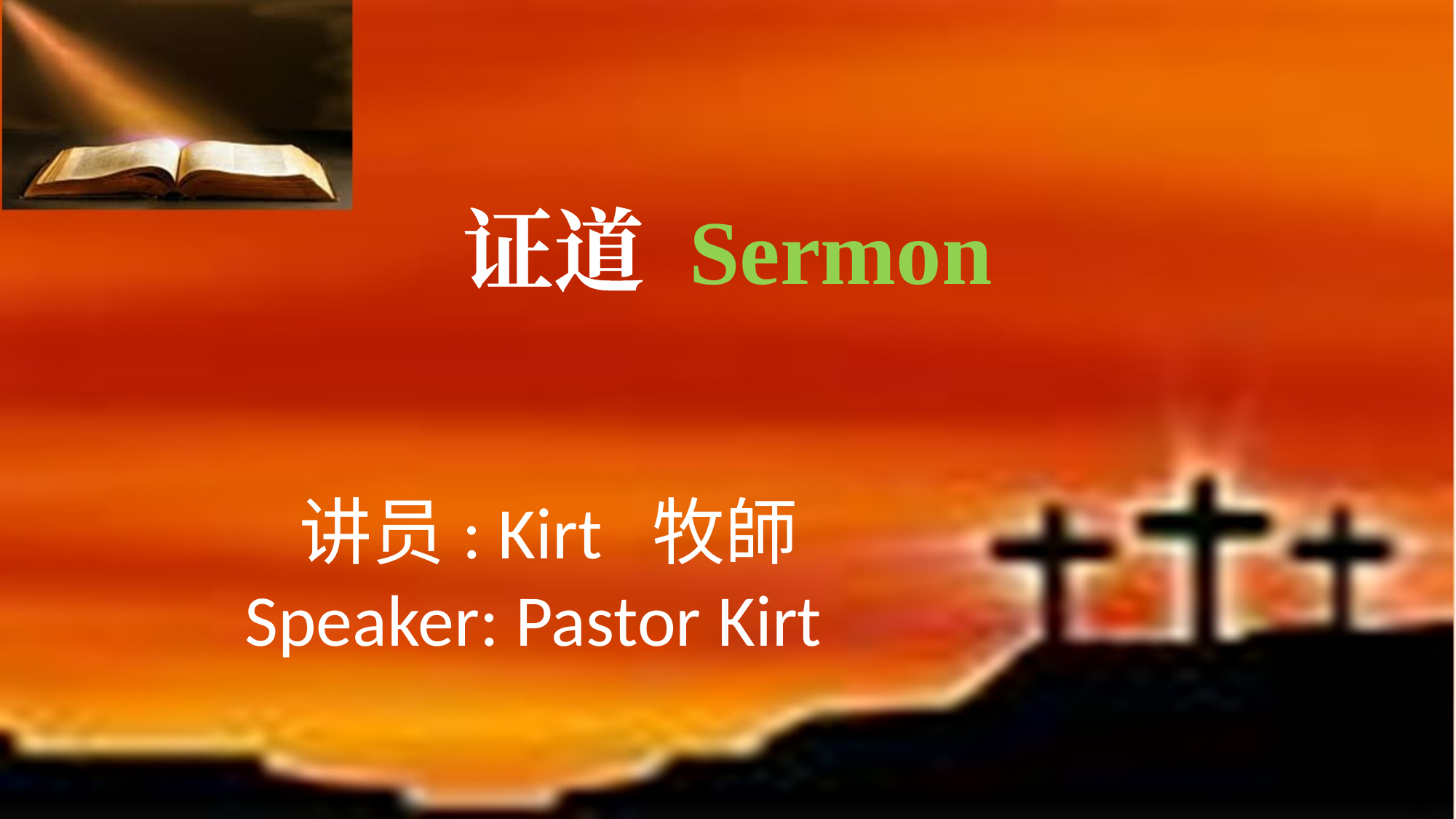

证道 Sermon

讲员: Kirt  牧師
Speaker: Pastor Kirt